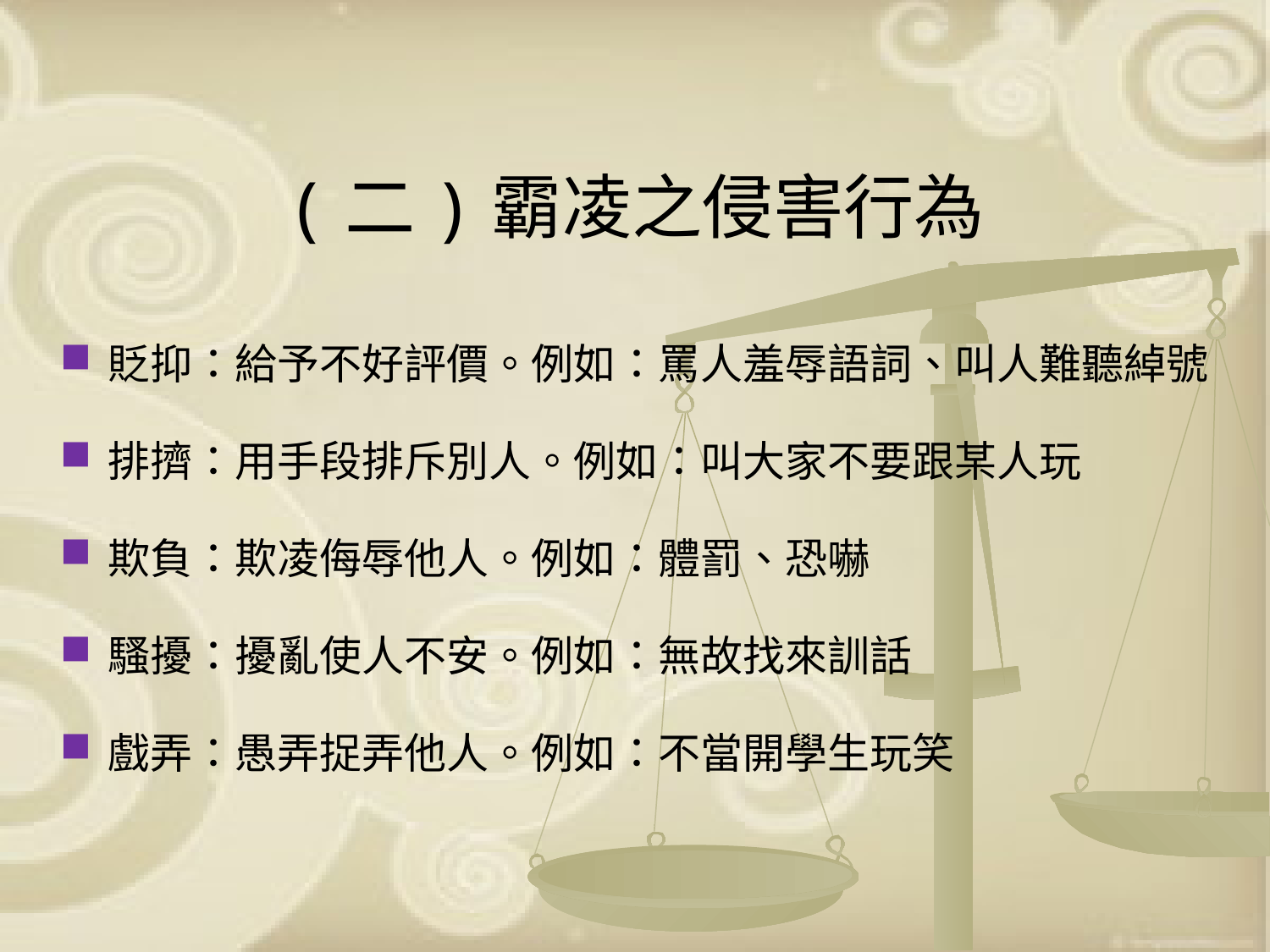

(二)霸凌之侵害行為
貶抑：給予不好評價。例如：罵人羞辱語詞、叫人難聽綽號
排擠：用手段排斥別人。例如：叫大家不要跟某人玩
欺負：欺凌侮辱他人。例如：體罰、恐嚇
騷擾：擾亂使人不安。例如：無故找來訓話
戲弄：愚弄捉弄他人。例如：不當開學生玩笑